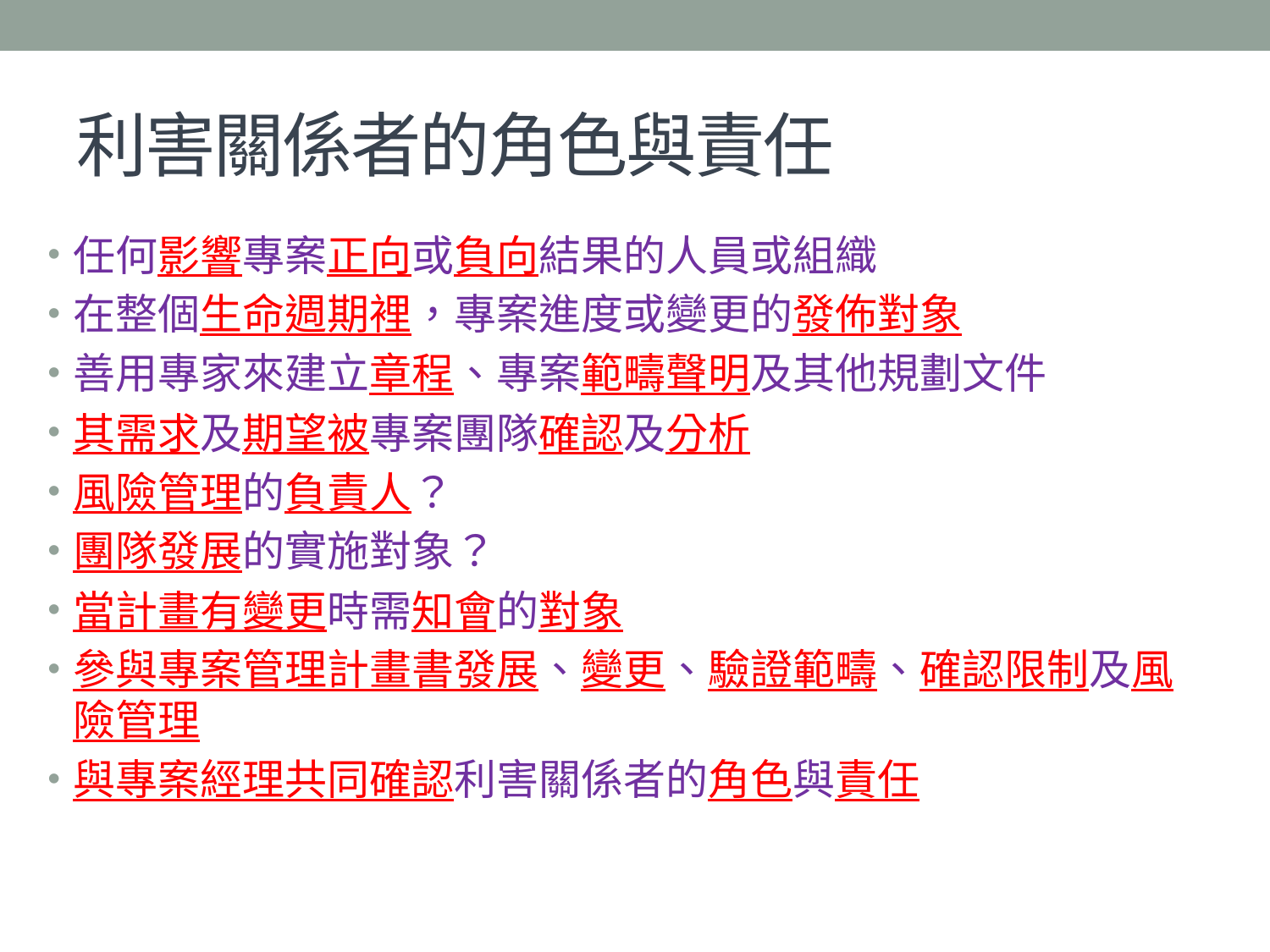

# 利害關係者的角色與責任
任何影響專案正向或負向結果的人員或組織
在整個生命週期裡，專案進度或變更的發佈對象
善用專家來建立章程、專案範疇聲明及其他規劃文件
其需求及期望被專案團隊確認及分析
風險管理的負責人？
團隊發展的實施對象？
當計畫有變更時需知會的對象
參與專案管理計畫書發展、變更、驗證範疇、確認限制及風險管理
與專案經理共同確認利害關係者的角色與責任